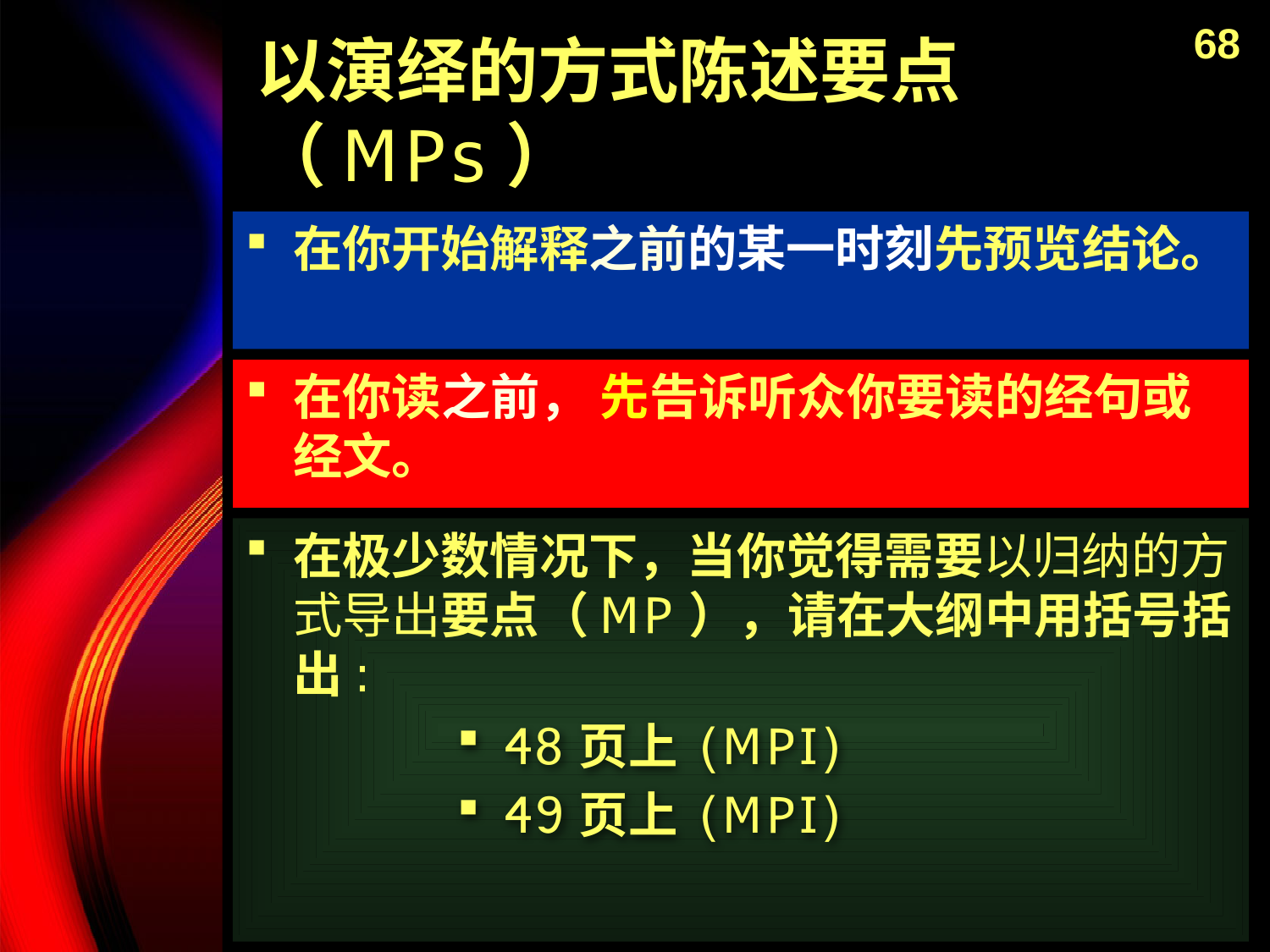

68
以演绎的方式陈述要点（MPs）
在你开始解释之前的某一时刻先预览结论。
在你读之前， 先告诉听众你要读的经句或经文。
在极少数情况下，当你觉得需要以归纳的方式导出要点（MP），请在大纲中用括号括出:
48页上 (MPI)
49页上 (MPI)